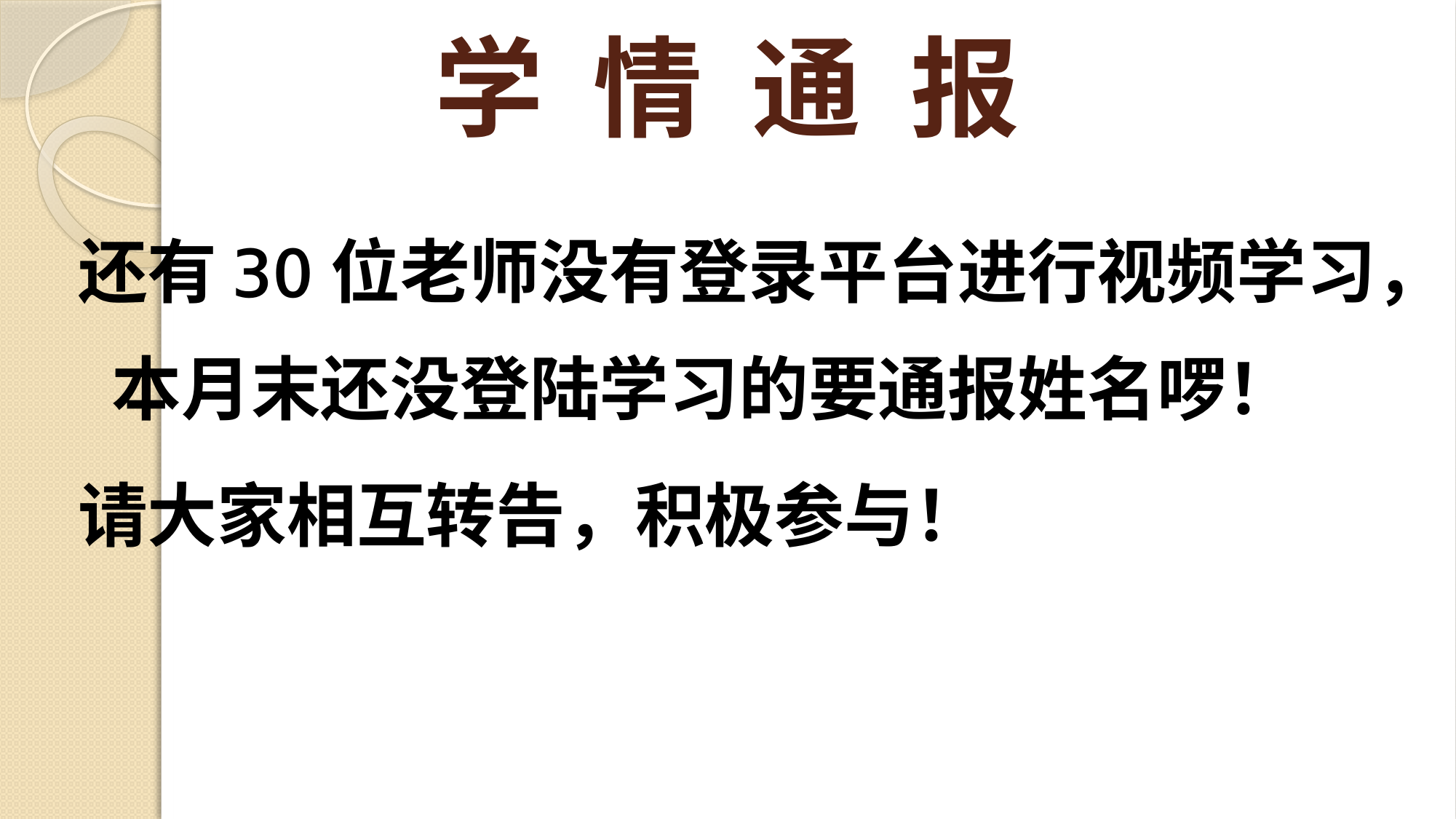

# 学  情  通  报
还有30位老师没有登录平台进行视频学习，本月末还没登陆学习的要通报姓名啰！
请大家相互转告，积极参与！